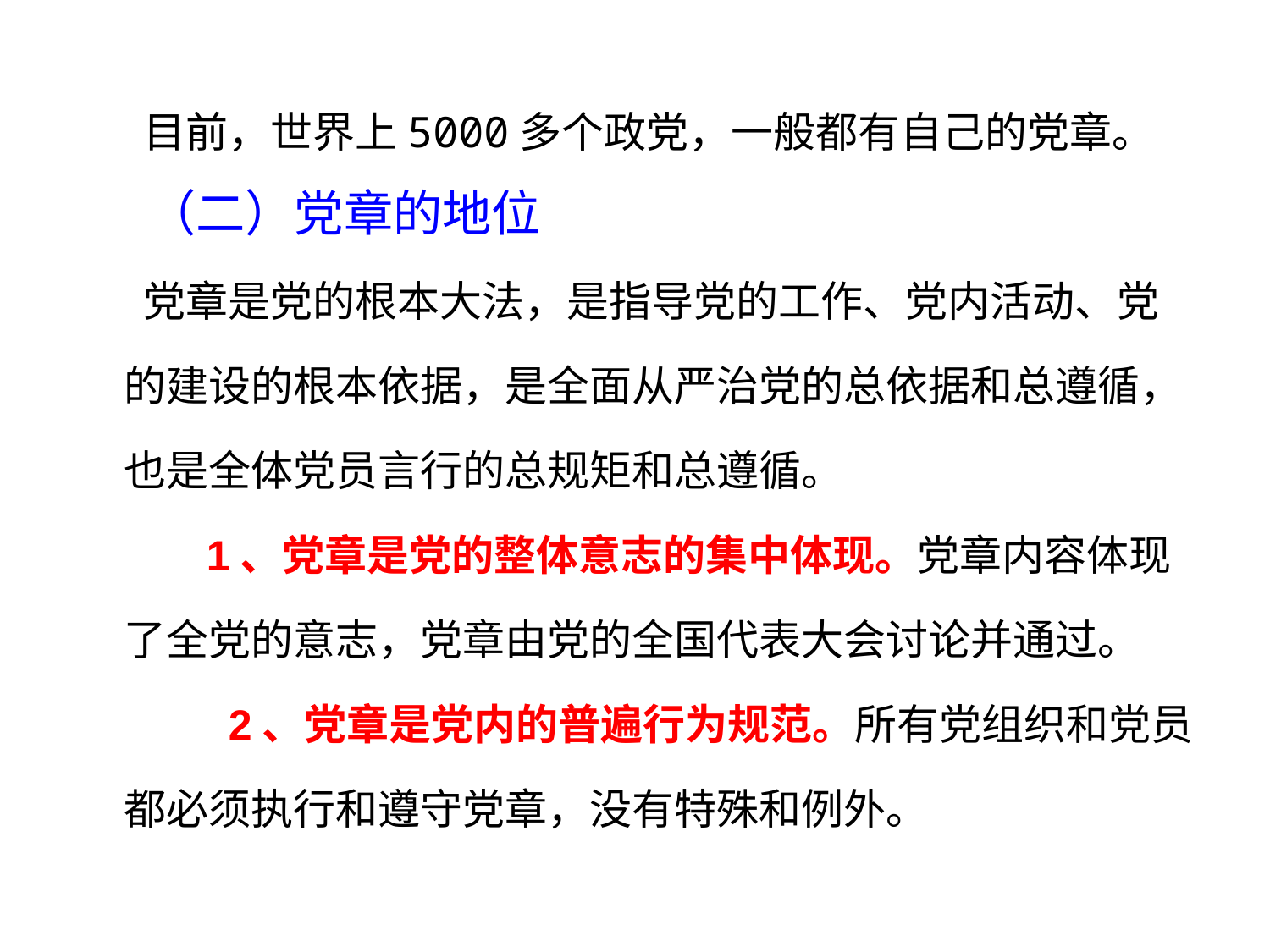

目前，世界上5000多个政党，一般都有自己的党章。
      （二）党章的地位
      党章是党的根本大法，是指导党的工作、党内活动、党的建设的根本依据，是全面从严治党的总依据和总遵循，也是全体党员言行的总规矩和总遵循。
           1、党章是党的整体意志的集中体现。党章内容体现了全党的意志，党章由党的全国代表大会讨论并通过。
      2、党章是党内的普遍行为规范。所有党组织和党员都必须执行和遵守党章，没有特殊和例外。